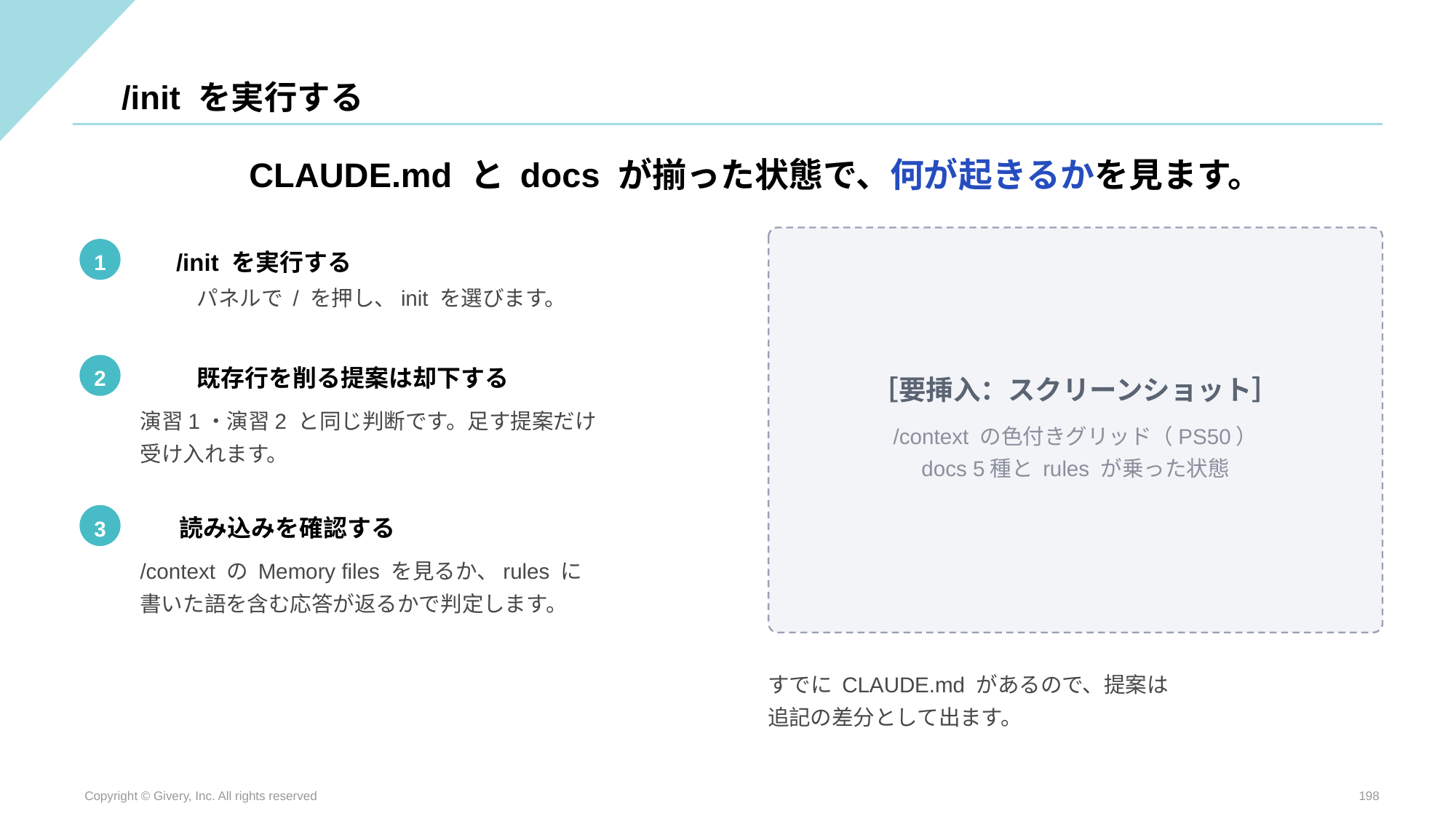

/init を実行する

CLAUDE.md と docs が揃った状態で、何が起きるかを見ます。

/init を実行する
1
パネルで / を押し、init を選びます。

既存行を削る提案は却下する
2
［要挿入：スクリーンショット］
演習1・演習2 と同じ判断です。足す提案だけ
受け入れます。
/context の色付きグリッド（PS50）
docs 5種と rules が乗った状態

読み込みを確認する
3
/context の Memory files を見るか、rules に
書いた語を含む応答が返るかで判定します。
すでに CLAUDE.md があるので、提案は
追記の差分として出ます。
Copyright © Givery, Inc. All rights reserved
198